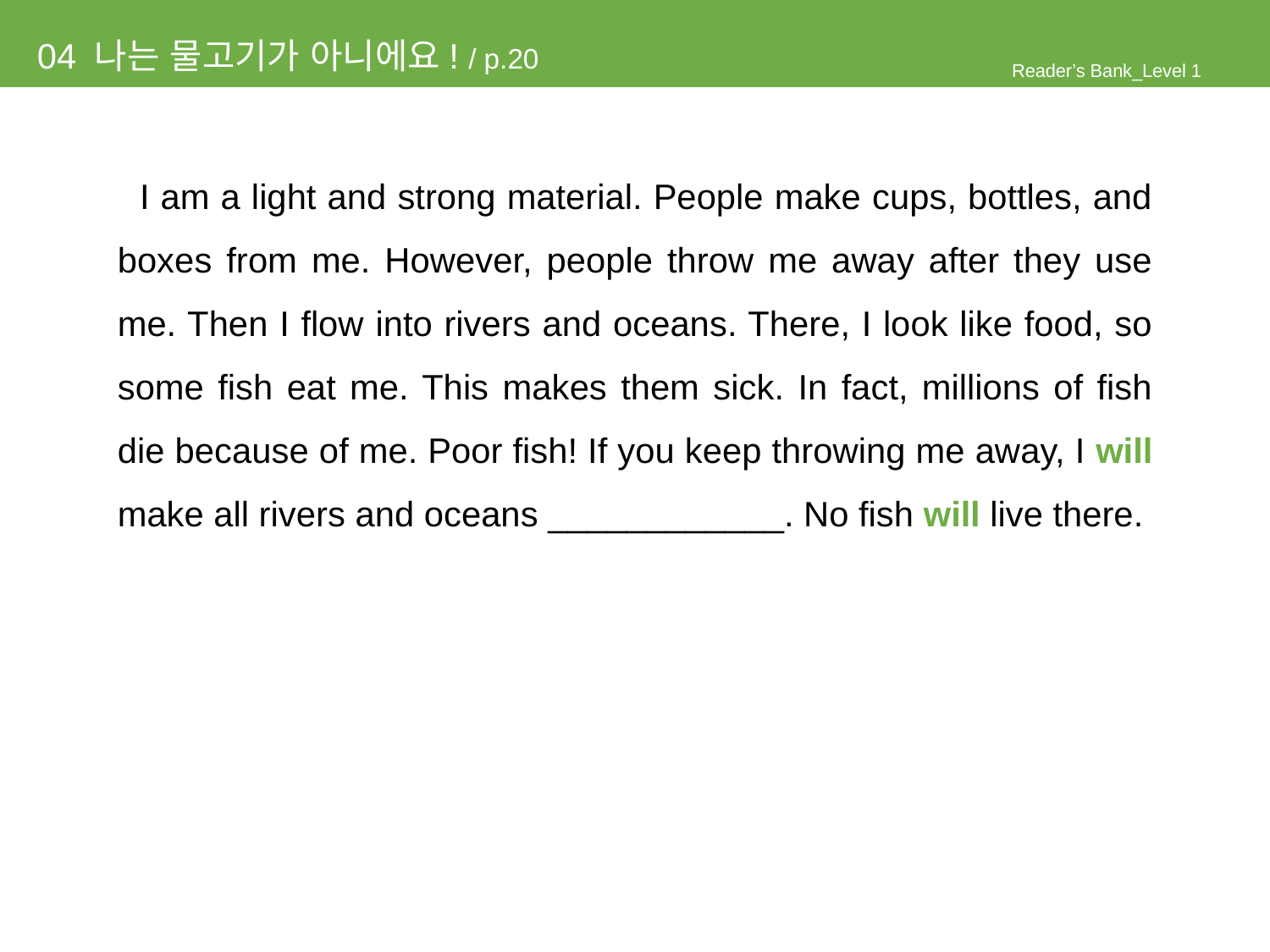

# 04 나는 물고기가 아니에요! / p.20
Reader’s Bank_Level 1

  I am a light and strong material. People make cups, bottles, and boxes from me. However, people throw me away after they use me. Then I flow into rivers and oceans. There, I look like food, so some fish eat me. This makes them sick. In fact, millions of fish die because of me. Poor fish! If you keep throwing me away, I will make all rivers and oceans ____________. No fish will live there.